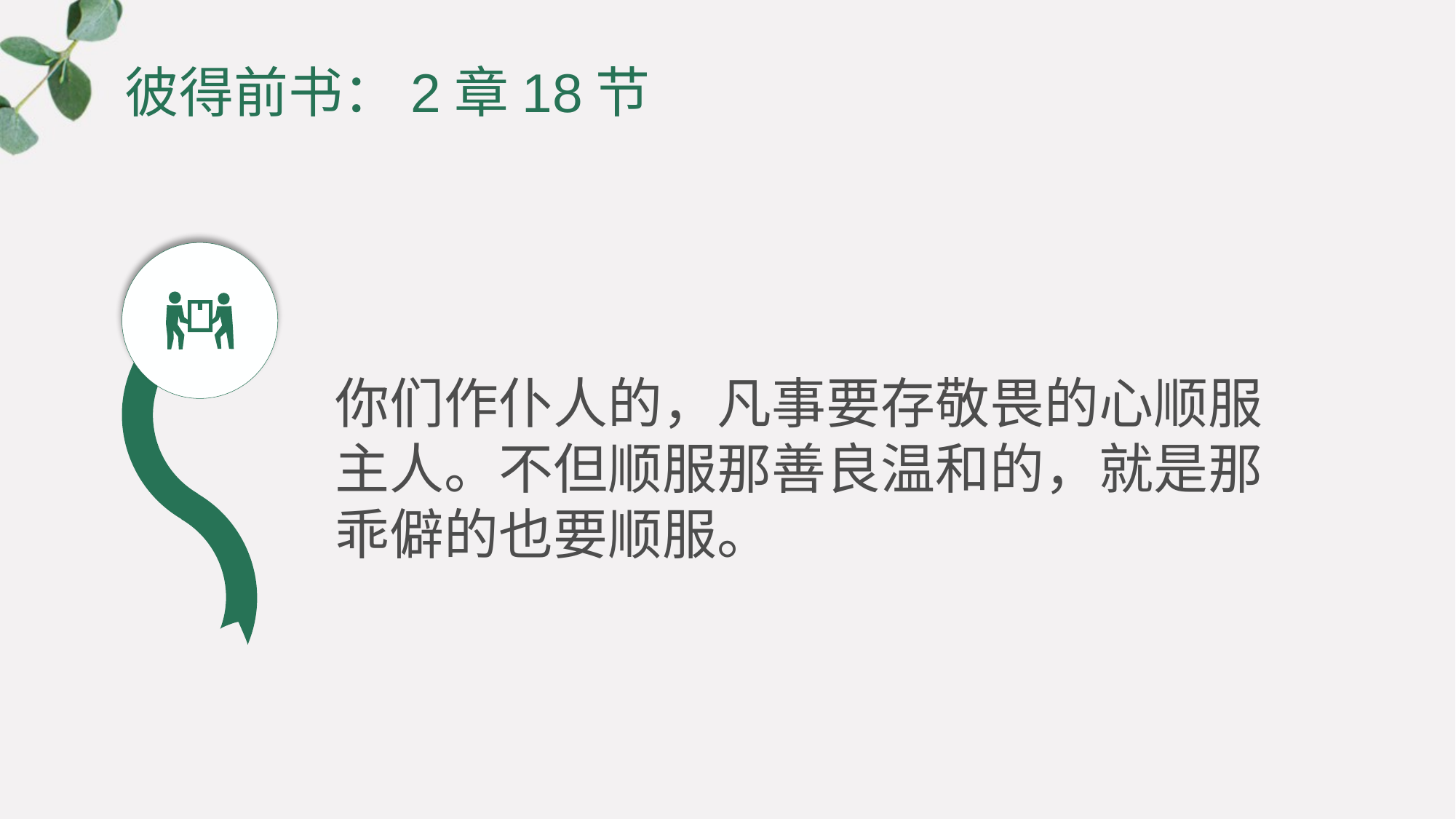

# 彼得前书：2章18节
你们作仆人的，凡事要存敬畏的心顺服主人。不但顺服那善良温和的，就是那乖僻的也要顺服。